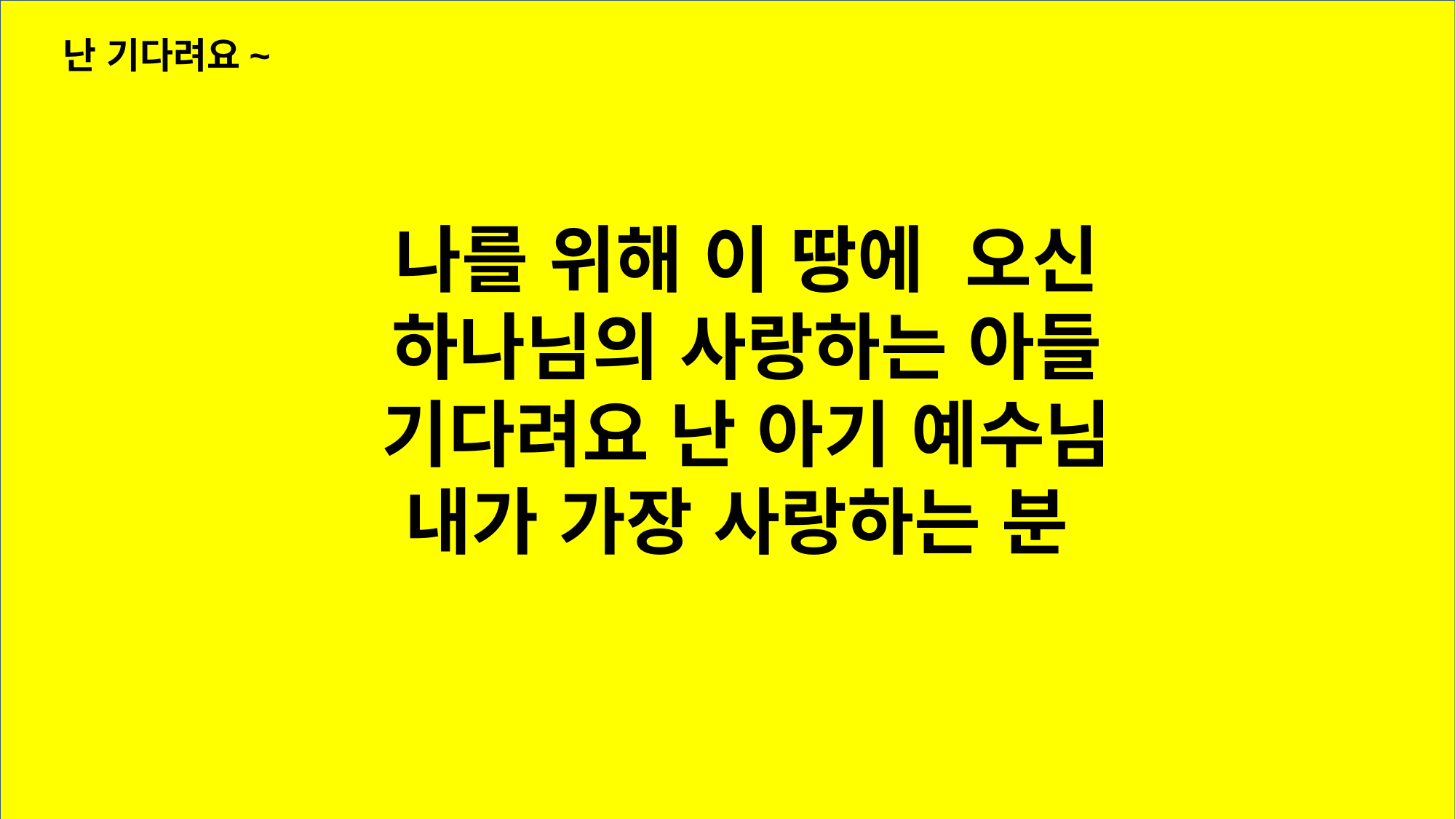

난 기다려요~

나를 위해 이 땅에  오신
하나님의 사랑하는 아들
기다려요 난 아기 예수님
내가 가장 사랑하는 분